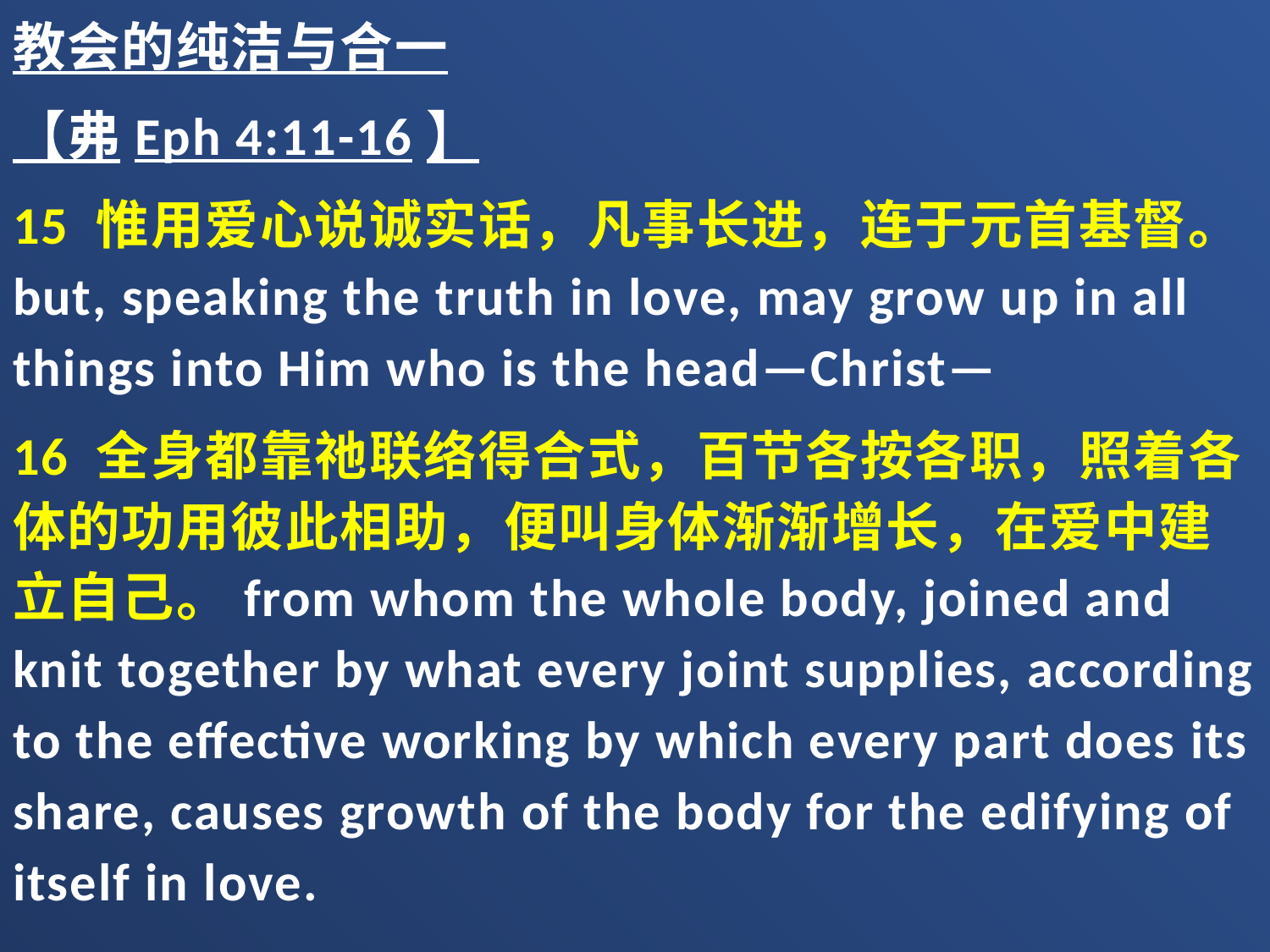

教会的纯洁与合一
【弗Eph 4:11-16】
15 惟用爱心说诚实话，凡事长进，连于元首基督。but, speaking the truth in love, may grow up in all things into Him who is the head—Christ—
16 全身都靠祂联络得合式，百节各按各职，照着各体的功用彼此相助，便叫身体渐渐增长，在爱中建立自己。from whom the whole body, joined and knit together by what every joint supplies, according to the effective working by which every part does its share, causes growth of the body for the edifying of itself in love.